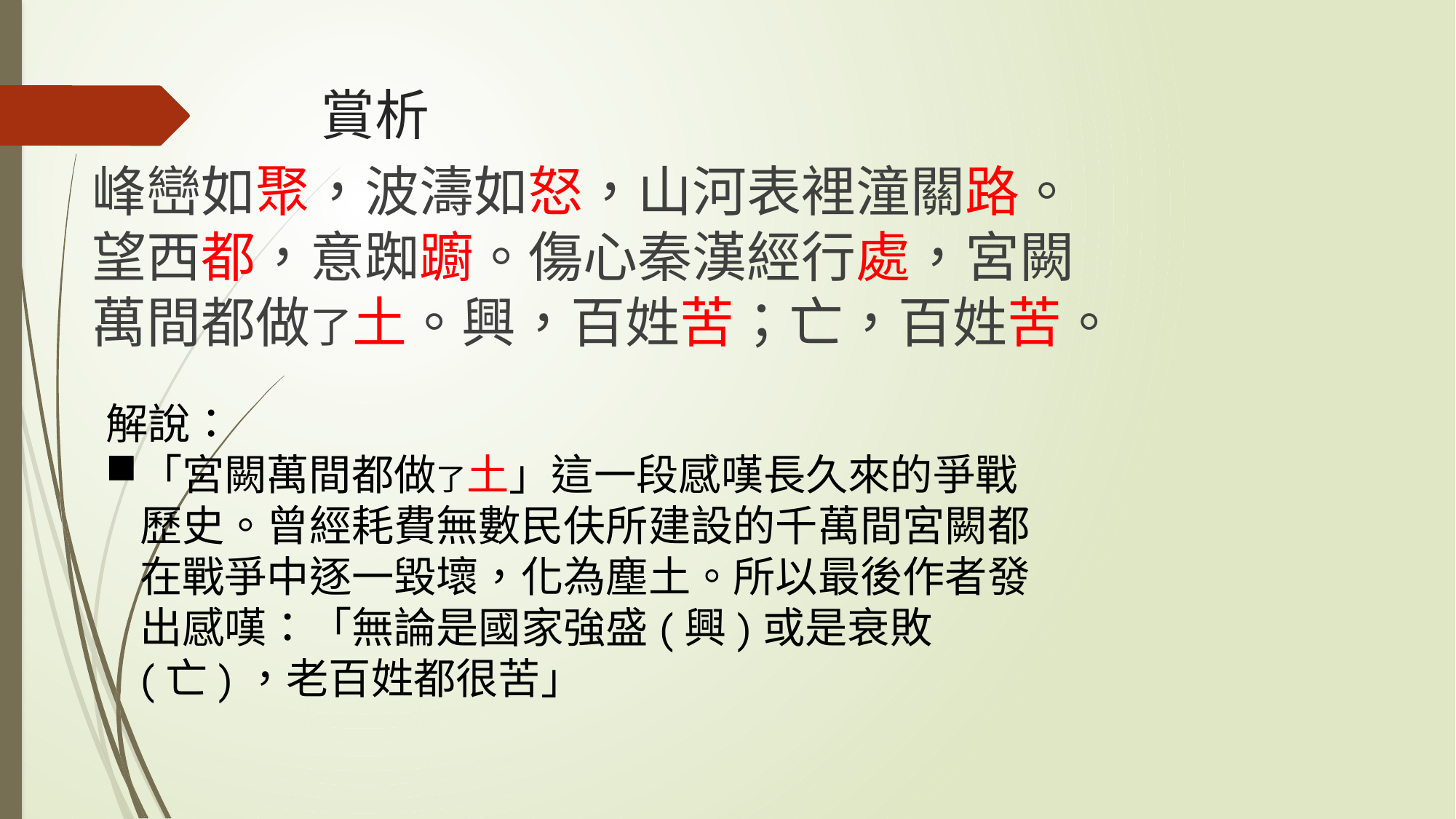

# 賞析
峰巒如聚，波濤如怒，山河表裡潼關路。望西都，意踟躕。傷心秦漢經行處，宮闕萬間都做了土。興，百姓苦；亡，百姓苦。

解說：
「宮闕萬間都做了土」這一段感嘆長久來的爭戰歷史。曾經耗費無數民伕所建設的千萬間宮闕都在戰爭中逐一毀壞，化為塵土。所以最後作者發出感嘆：「無論是國家強盛(興)或是衰敗(亡)，老百姓都很苦」